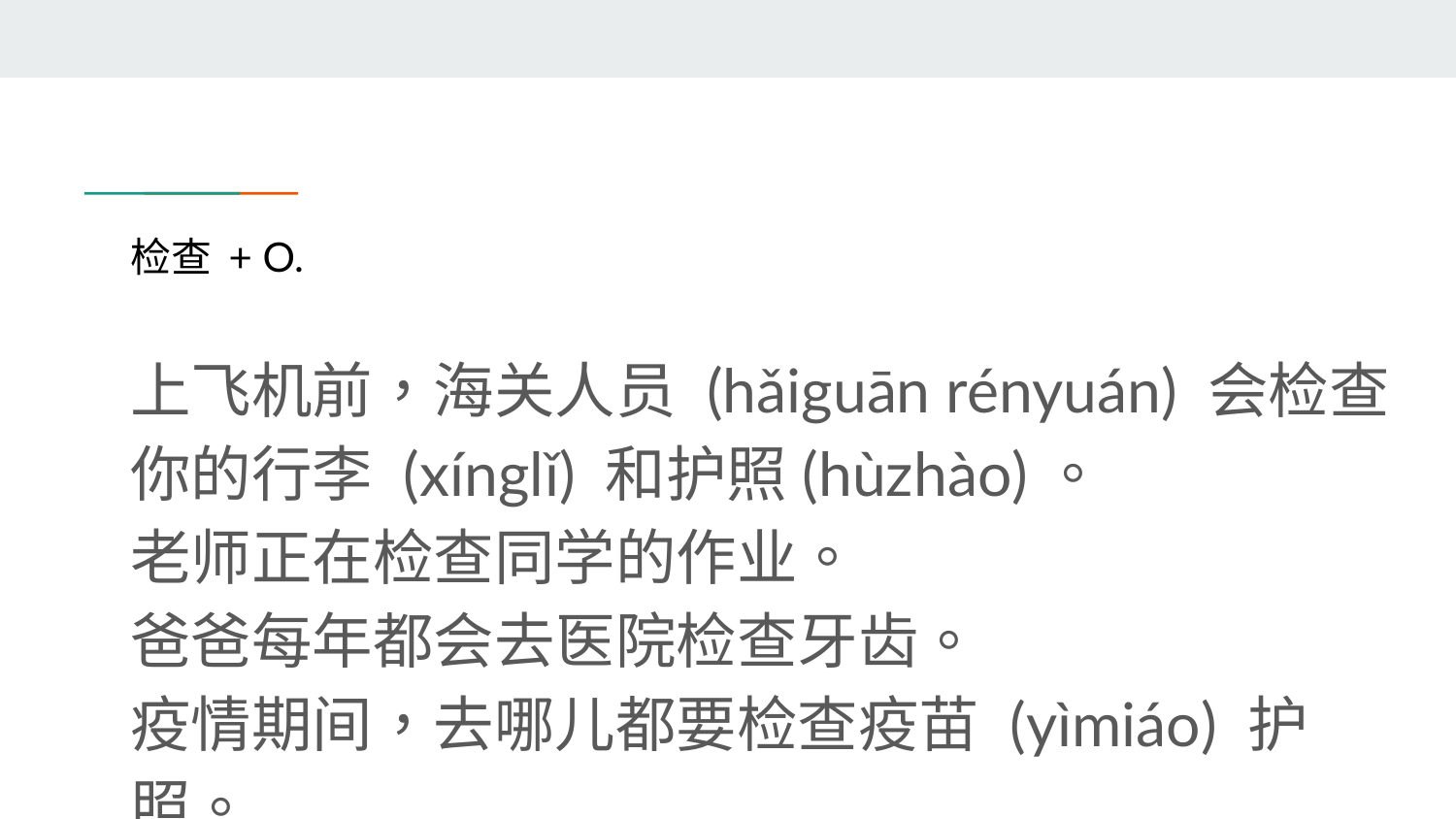

# 检查 + O.
上飞机前，海关人员 (hǎiguān rényuán) 会检查你的行李 (xínglǐ) 和护照(hùzhào)。
老师正在检查同学的作业。
爸爸每年都会去医院检查牙齿。
疫情期间，去哪儿都要检查疫苗 (yìmiáo) 护照。